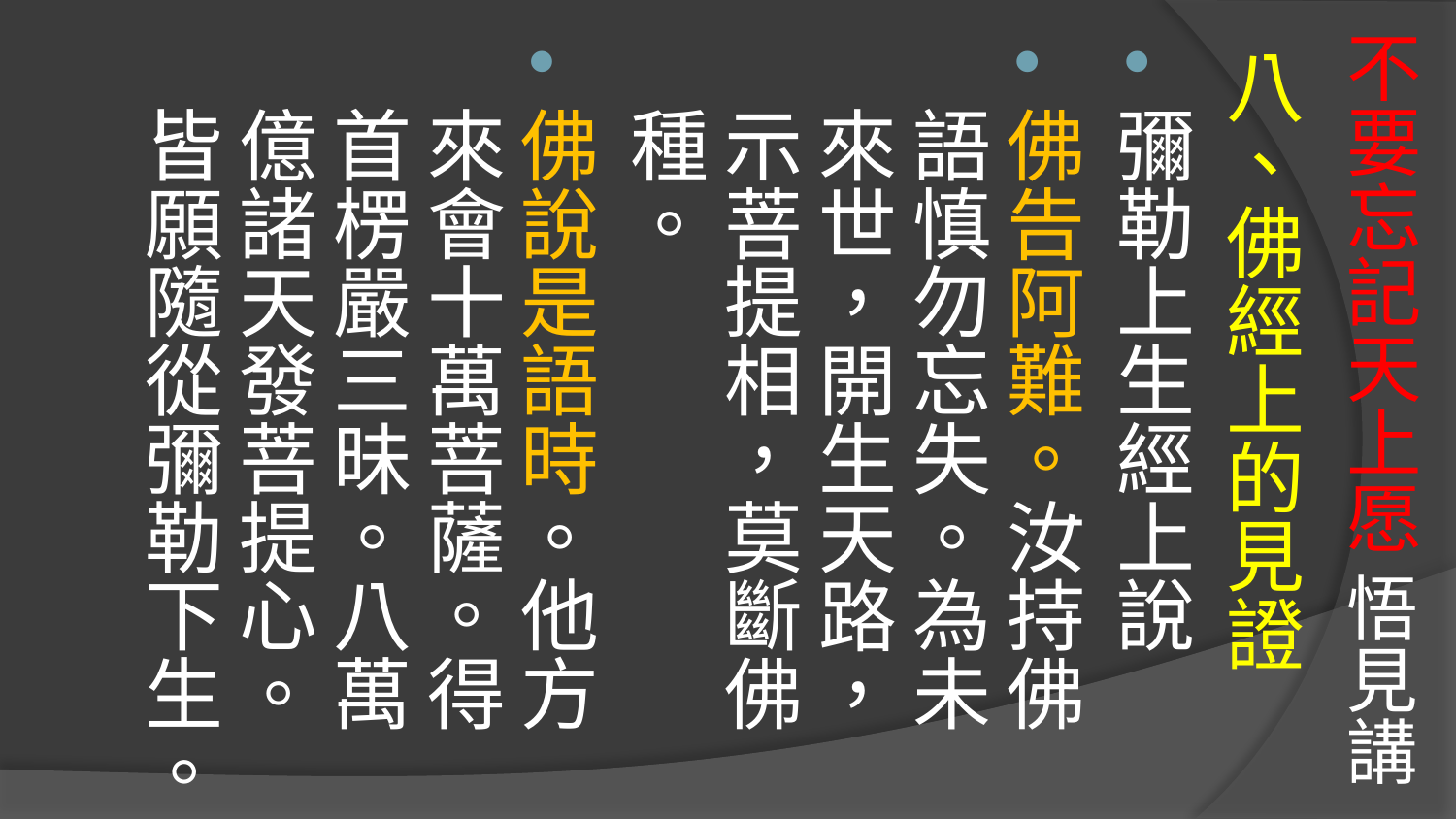

# 不要忘記天上愿 悟見講
八、佛經上的見證
彌勒上生經上說
佛告阿難。汝持佛語慎勿忘失。為未來世，開生天路，示菩提相，莫斷佛種。
佛說是語時。他方來會十萬菩薩。得首楞嚴三昧。八萬億諸天發菩提心。皆願隨從彌勒下生。